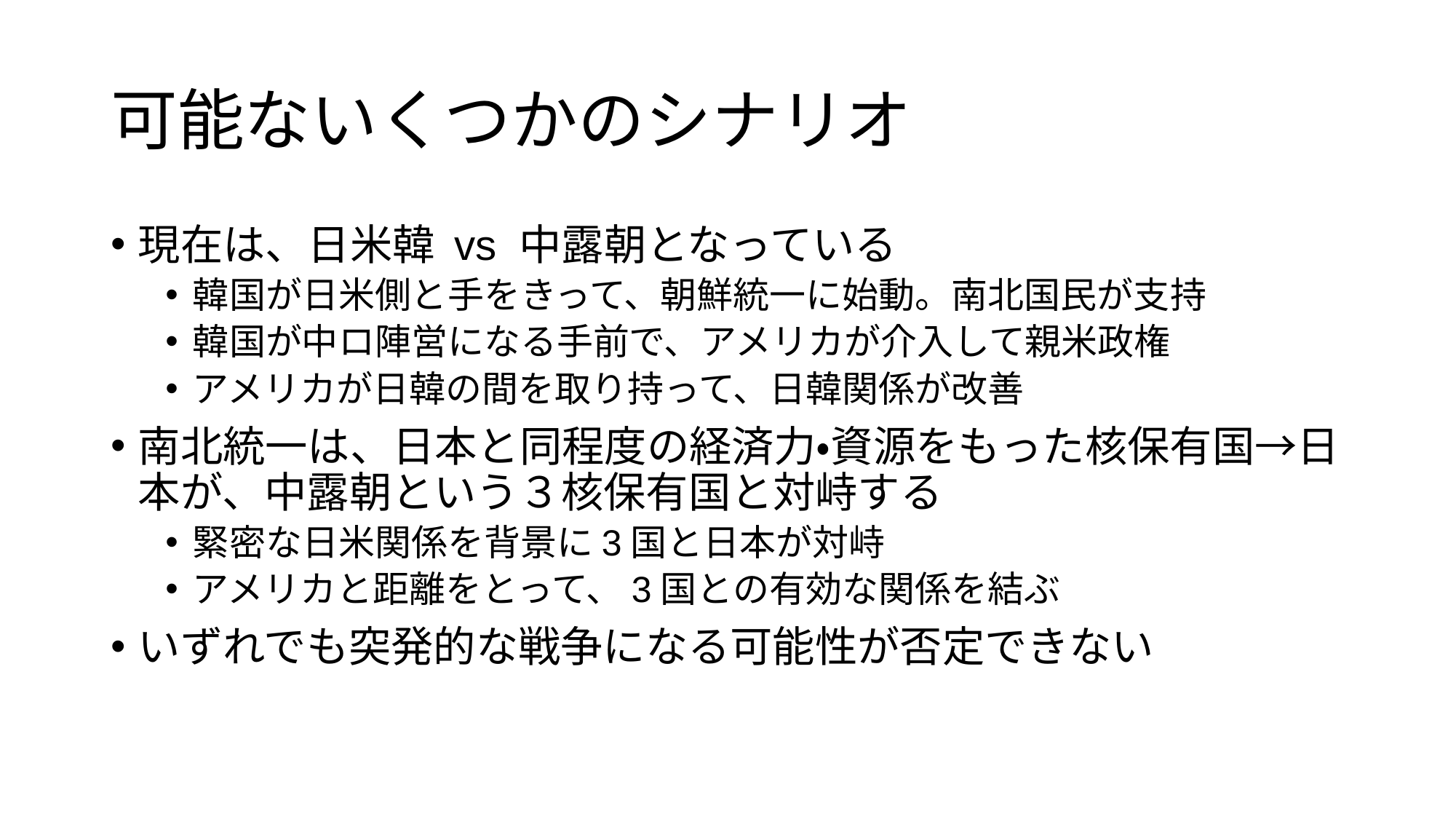

# 可能ないくつかのシナリオ
現在は、日米韓 vs 中露朝となっている
韓国が日米側と手をきって、朝鮮統一に始動。南北国民が支持
韓国が中ロ陣営になる手前で、アメリカが介入して親米政権
アメリカが日韓の間を取り持って、日韓関係が改善
南北統一は、日本と同程度の経済力・資源をもった核保有国→日本が、中露朝という３核保有国と対峙する
緊密な日米関係を背景に3国と日本が対峙
アメリカと距離をとって、3国との有効な関係を結ぶ
いずれでも突発的な戦争になる可能性が否定できない